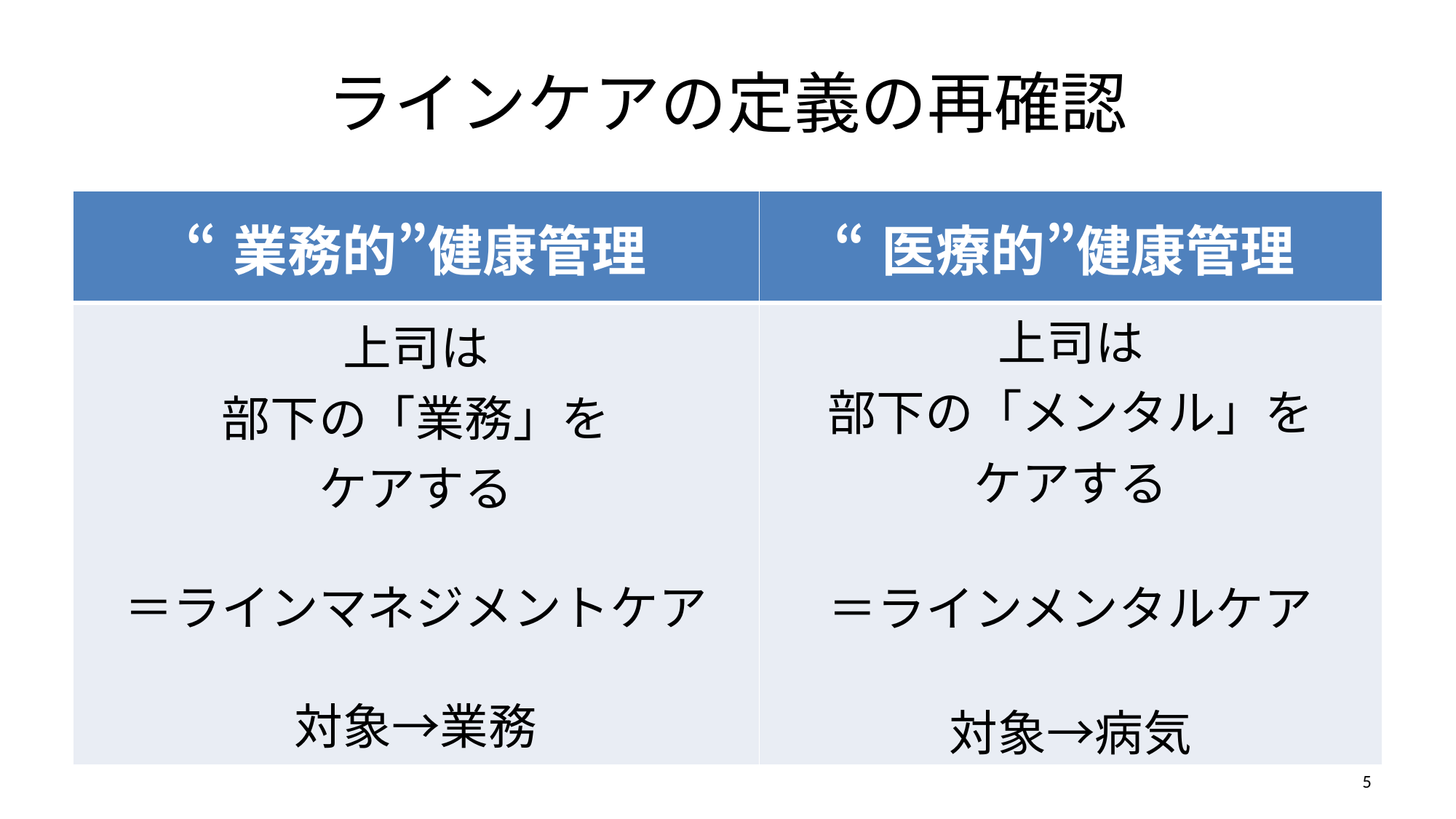

# ラインケアの定義の再確認
| “業務的”健康管理 | “医療的”健康管理 |
| --- | --- |
| 上司は 部下の「業務」を ケアする ＝ラインマネジメントケア 対象→業務 | 上司は 部下の「メンタル」を ケアする ＝ラインメンタルケア 対象→病気 |
5